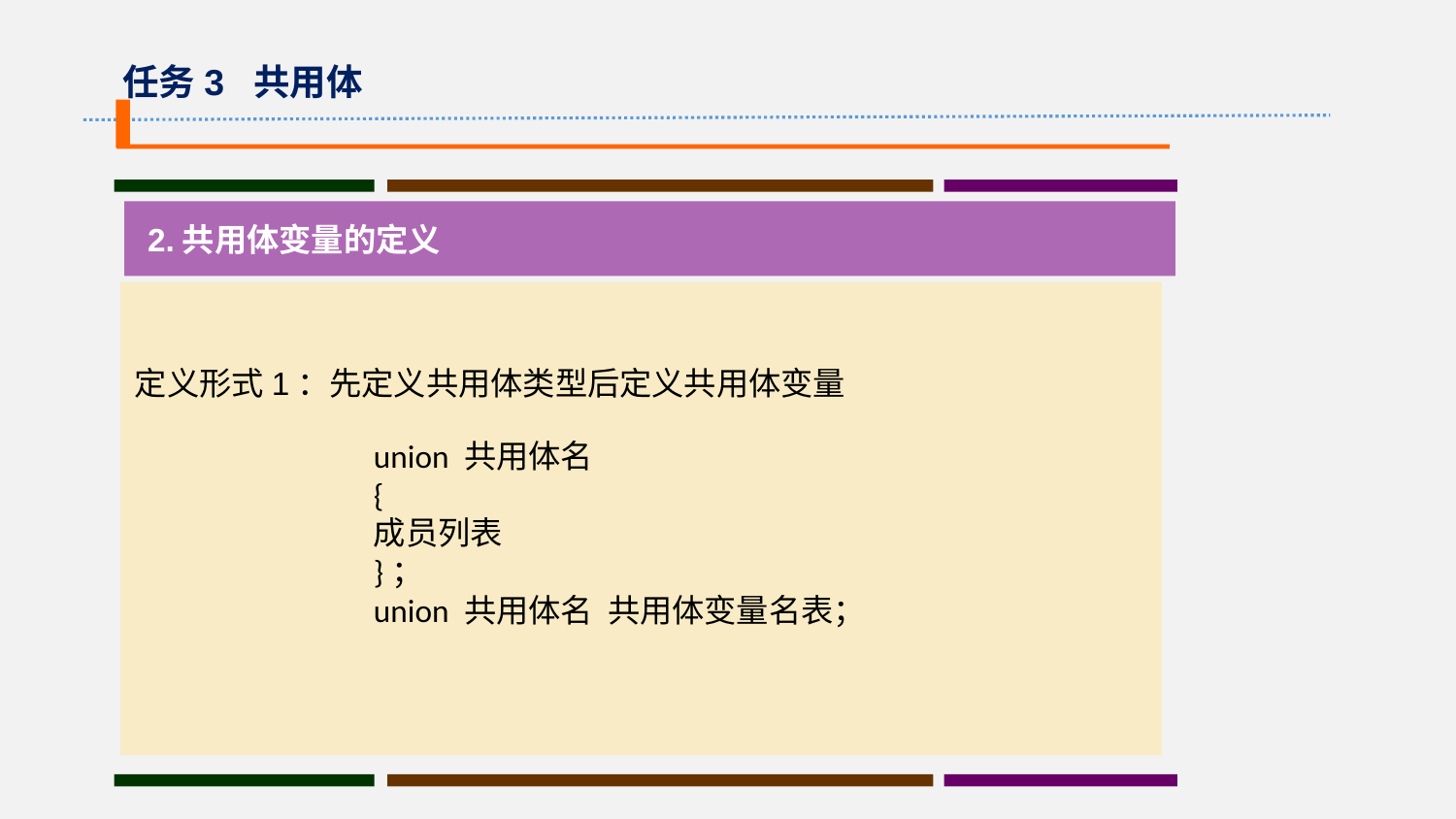

任务3  共用体

 2.共用体变量的定义
定义形式1：先定义共用体类型后定义共用体变量

union 共用体名
{
成员列表
}；
union 共用体名  共用体变量名表；